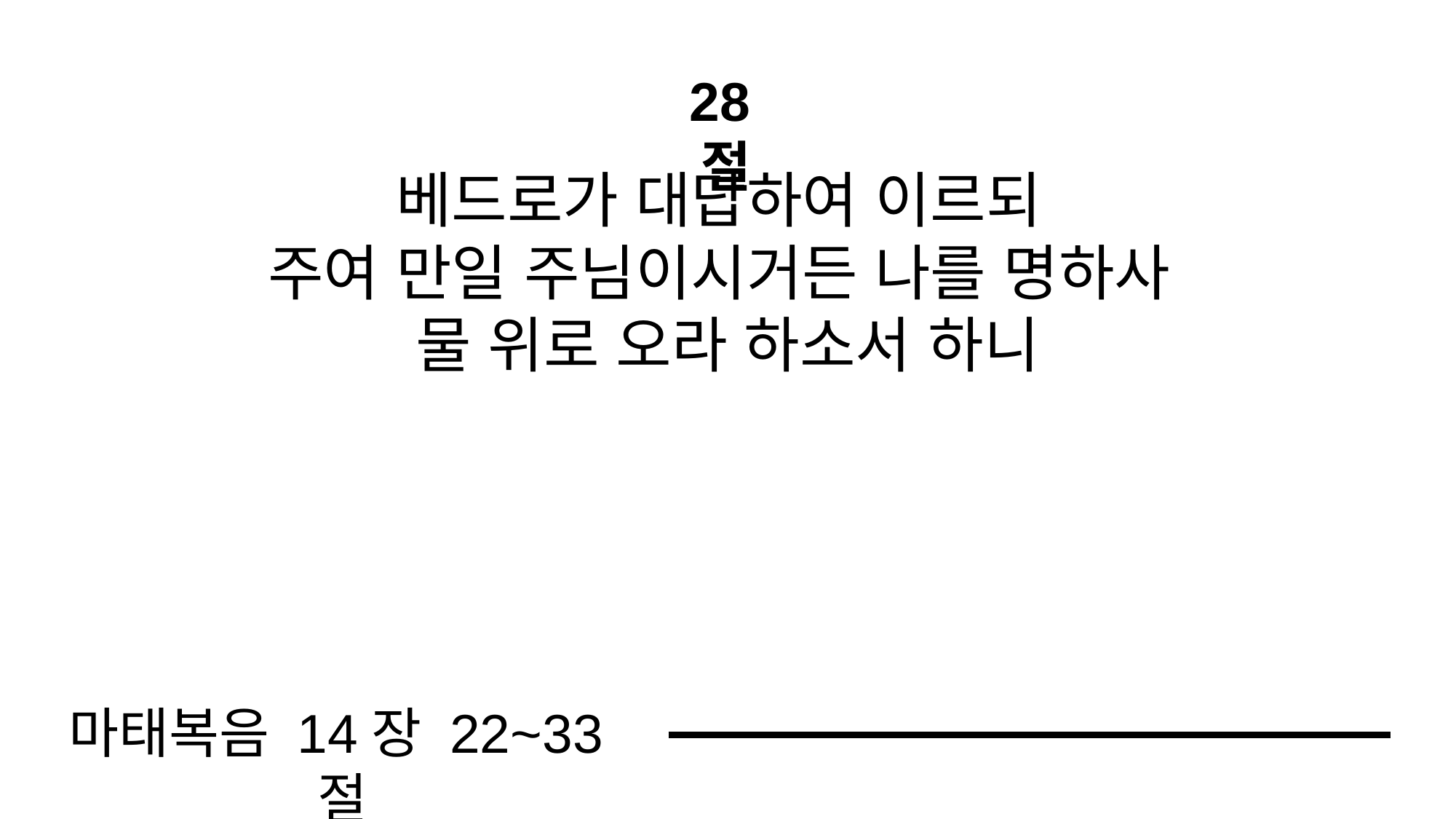

28절
베드로가 대답하여 이르되
주여 만일 주님이시거든 나를 명하사
물 위로 오라 하소서 하니
마태복음 14장 22~33절